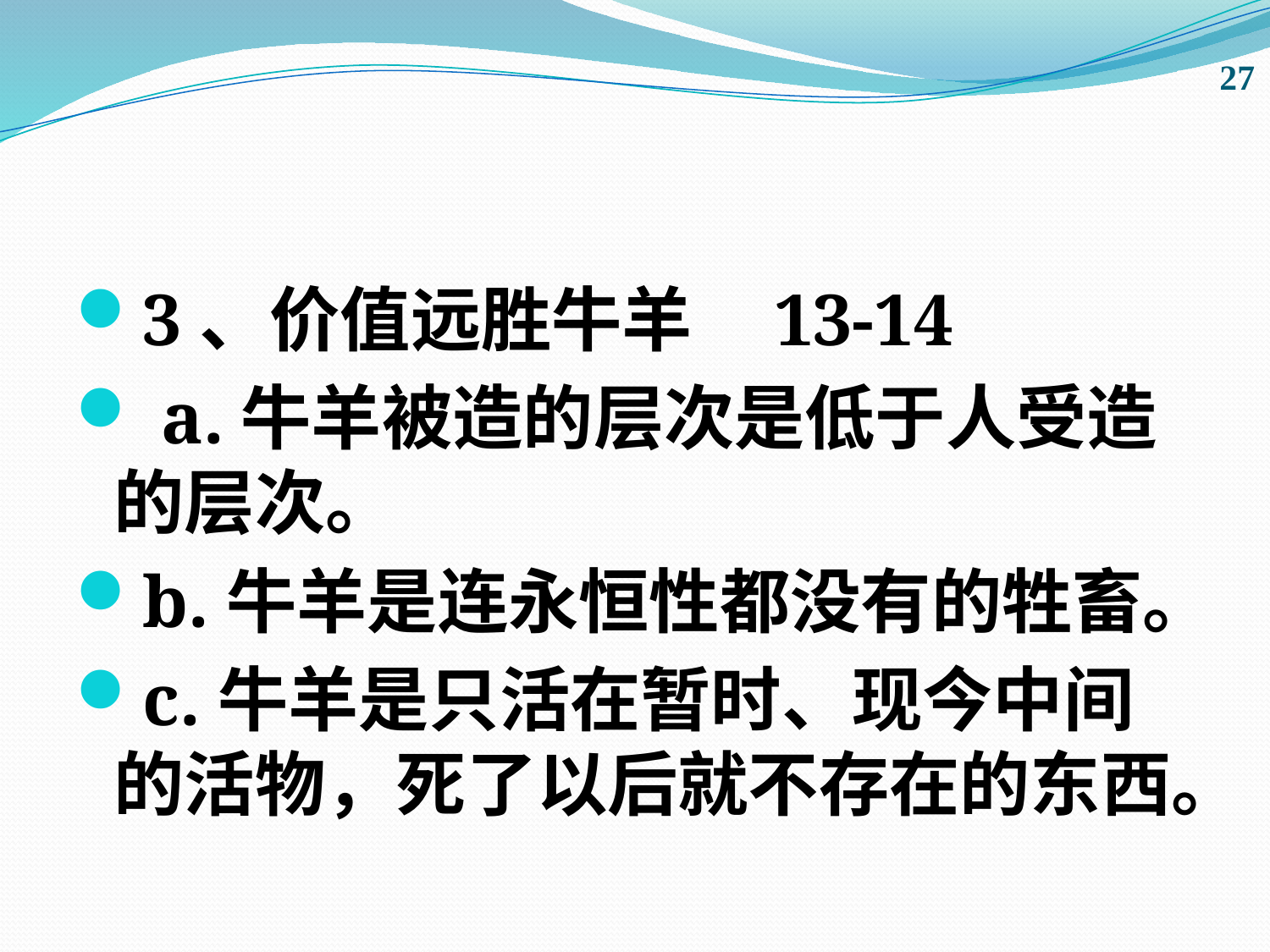

27
#
3、价值远胜牛羊    13-14
 a.牛羊被造的层次是低于人受造的层次。
b.牛羊是连永恒性都没有的牲畜。
c.牛羊是只活在暂时、现今中间的活物，死了以后就不存在的东西。